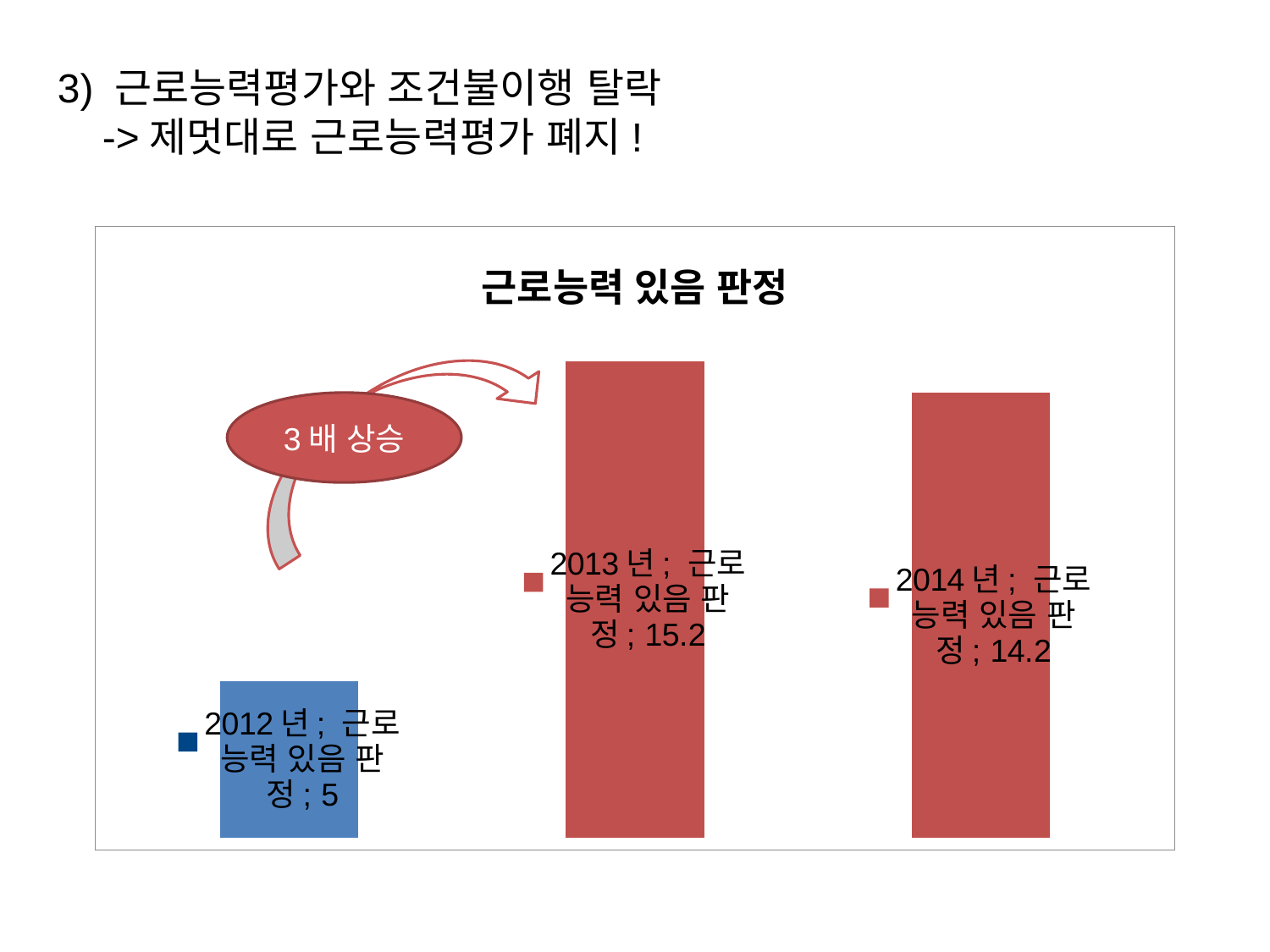

3) 근로능력평가와 조건불이행 탈락
    ->제멋대로 근로능력평가 폐지!

### Chart: 근로능력 있음 판정

| Category | 근로능력 있음 판정 |
|---|---|
| 2012년 | 5.0 |
| 2013년 | 15.2 |
| 2014년 | 14.2 |
3배 상승